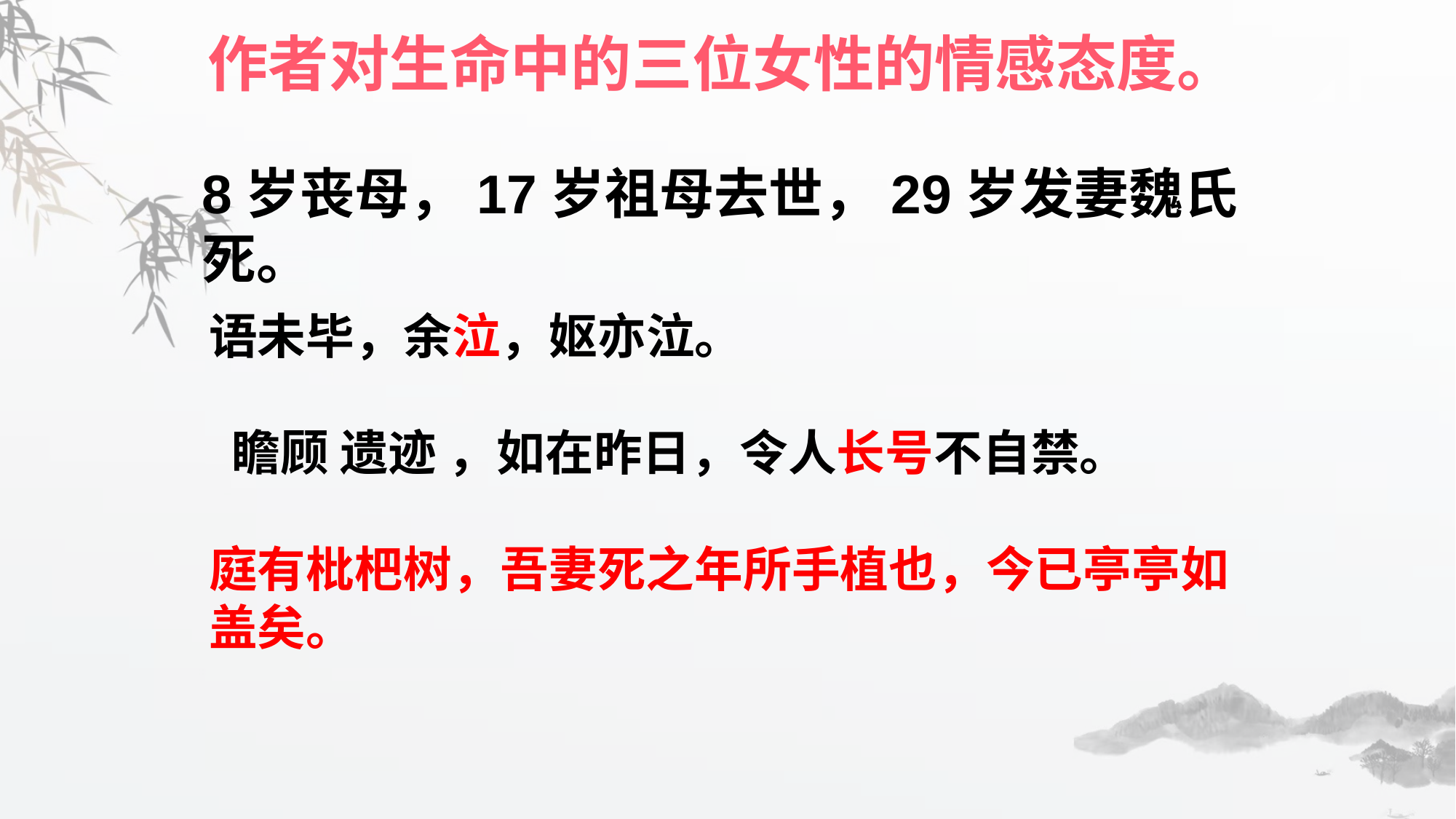

作者对生命中的三位女性的情感态度。
8岁丧母，17岁祖母去世，29岁发妻魏氏死。
语未毕，余泣，妪亦泣。

 瞻顾 遗迹 ，如在昨日，令人长号不自禁。

庭有枇杷树，吾妻死之年所手植也，今已亭亭如盖矣。